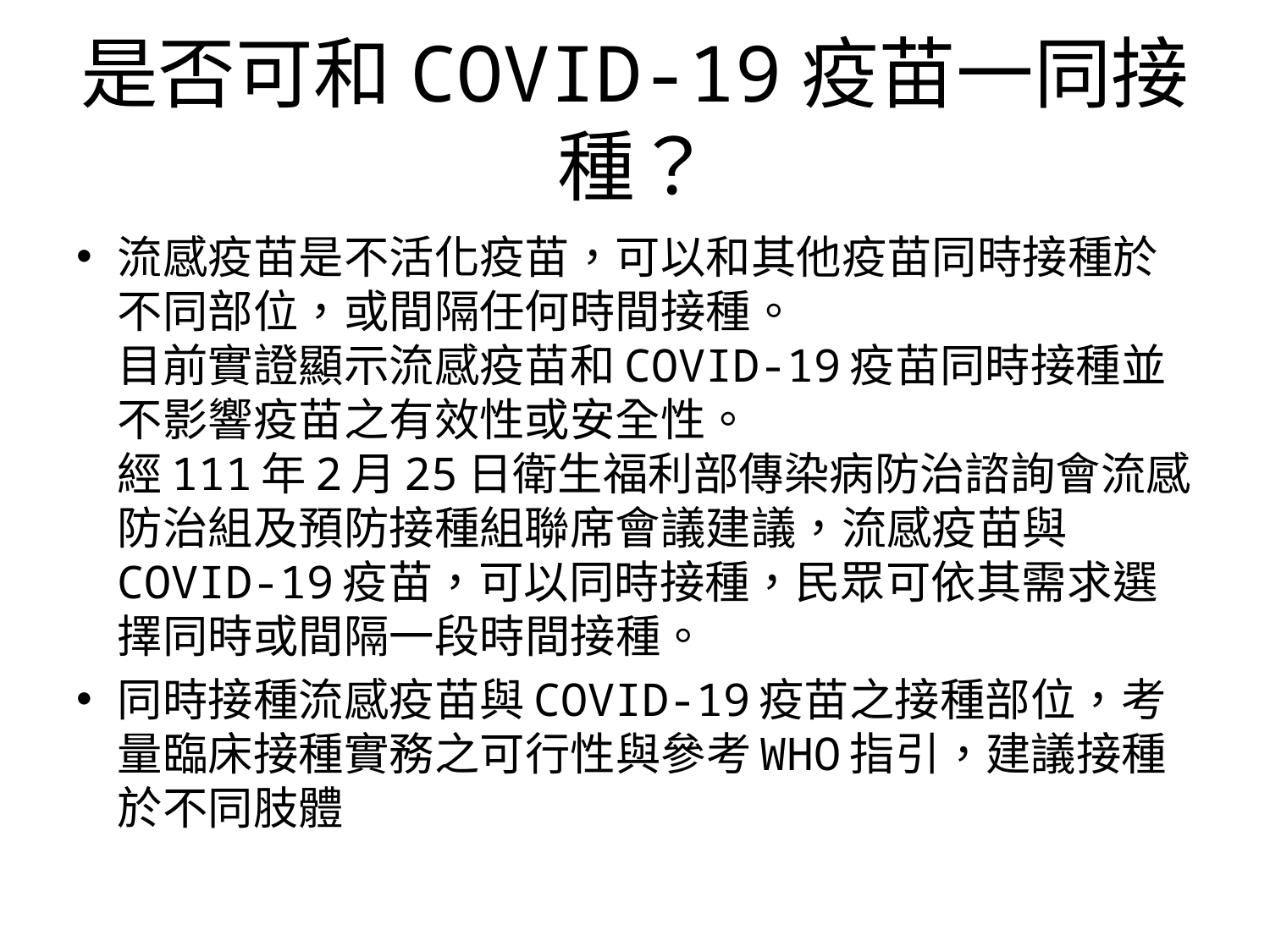

# 是否可和COVID-19疫苗一同接種？
流感疫苗是不活化疫苗，可以和其他疫苗同時接種於不同部位，或間隔任何時間接種。
目前實證顯示流感疫苗和COVID-19疫苗同時接種並不影響疫苗之有效性或安全性。
經111年2月25日衛生福利部傳染病防治諮詢會流感防治組及預防接種組聯席會議建議，流感疫苗與COVID-19疫苗，可以同時接種，民眾可依其需求選擇同時或間隔一段時間接種。
同時接種流感疫苗與COVID-19疫苗之接種部位，考量臨床接種實務之可行性與參考WHO指引，建議接種於不同肢體